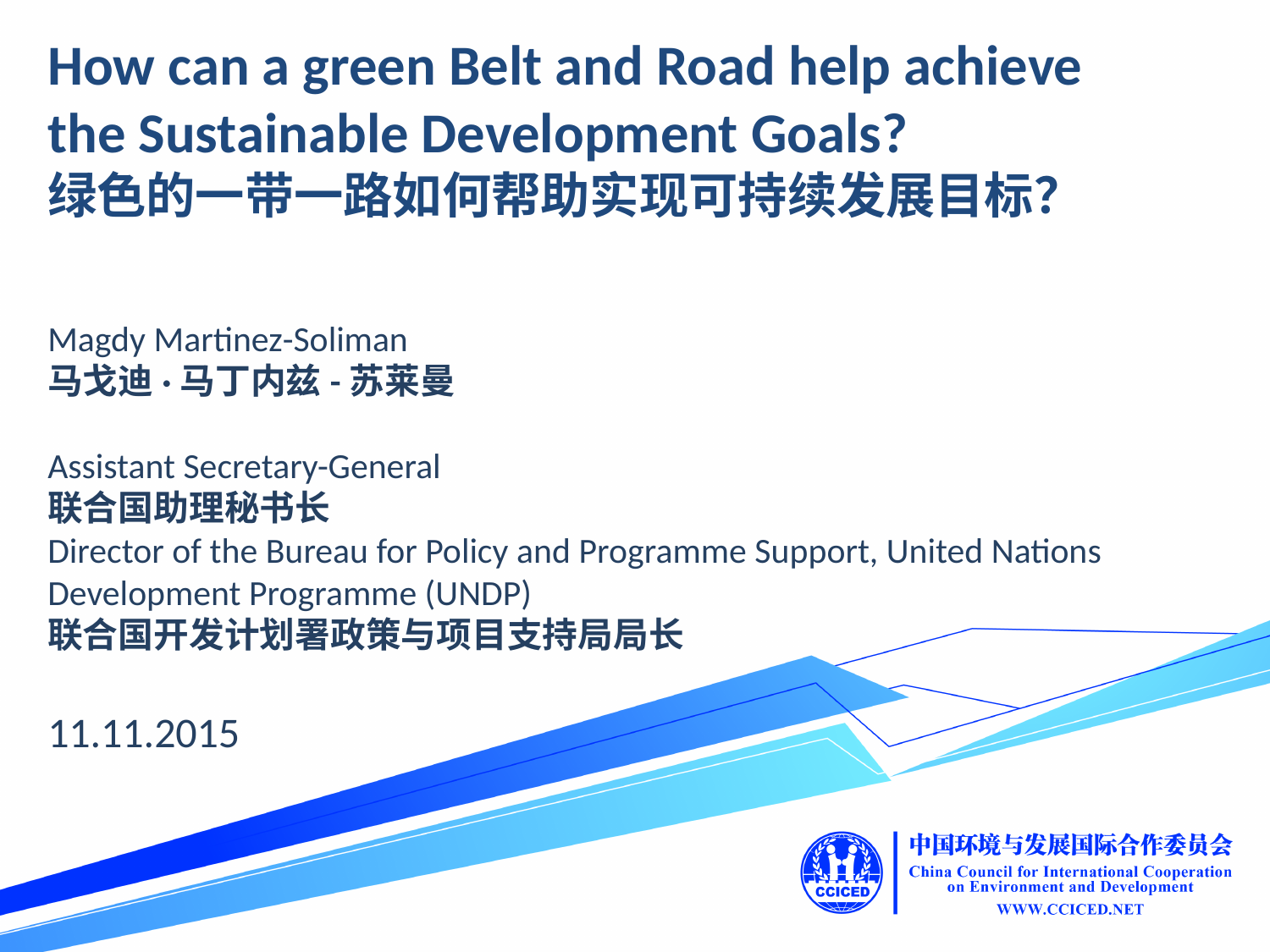

How can a green Belt and Road help achieve the Sustainable Development Goals?
绿色的一带一路如何帮助实现可持续发展目标？

Magdy Martinez-Soliman
马戈迪·马丁内兹-苏莱曼

Assistant Secretary-General
联合国助理秘书长
Director of the Bureau for Policy and Programme Support, United Nations Development Programme (UNDP)
联合国开发计划署政策与项目支持局局长

11.11.2015